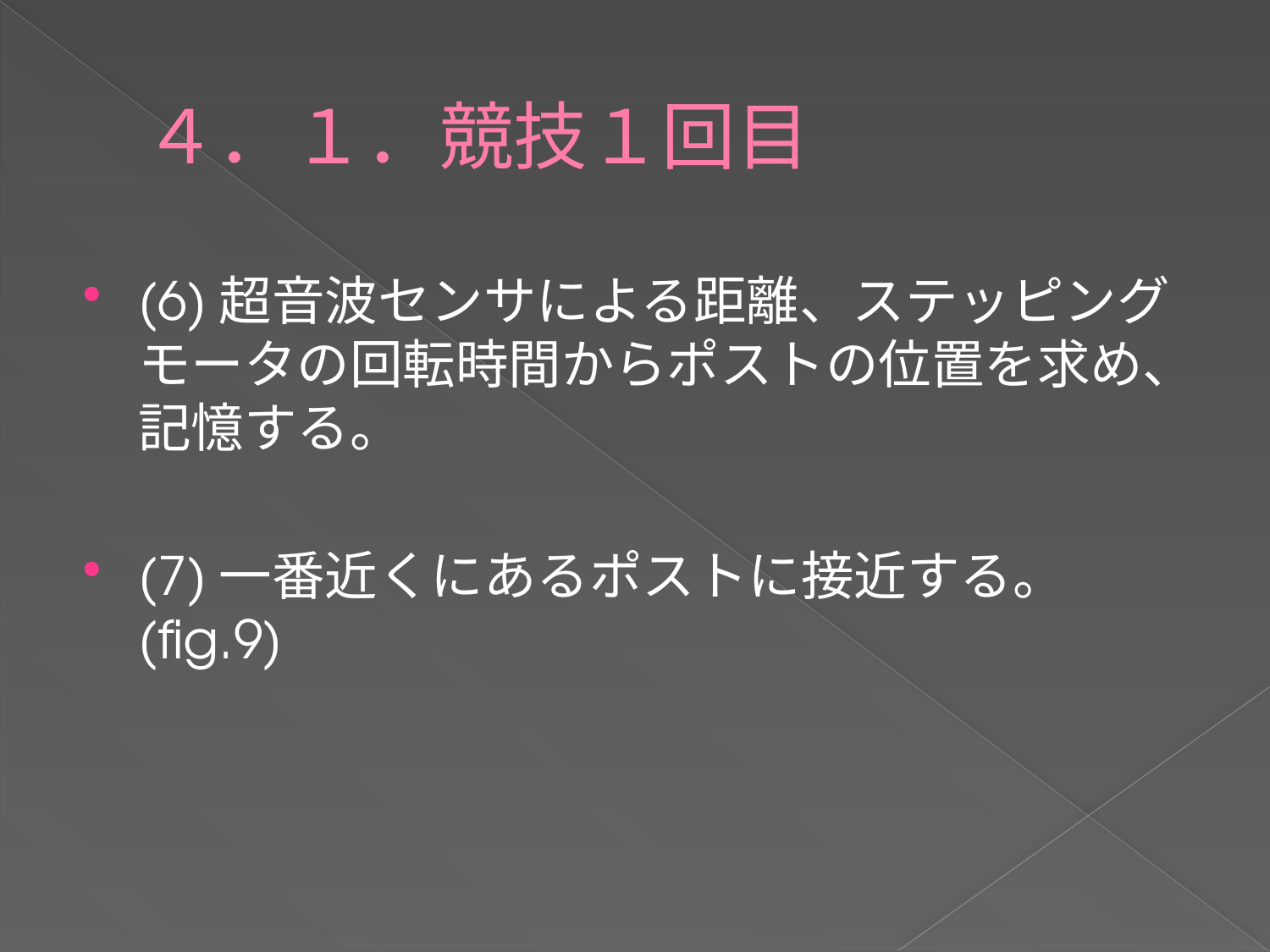

# ４．１．競技１回目
(6)超音波センサによる距離、ステッピングモータの回転時間からポストの位置を求め、記憶する。

(7)一番近くにあるポストに接近する。(fig.9)